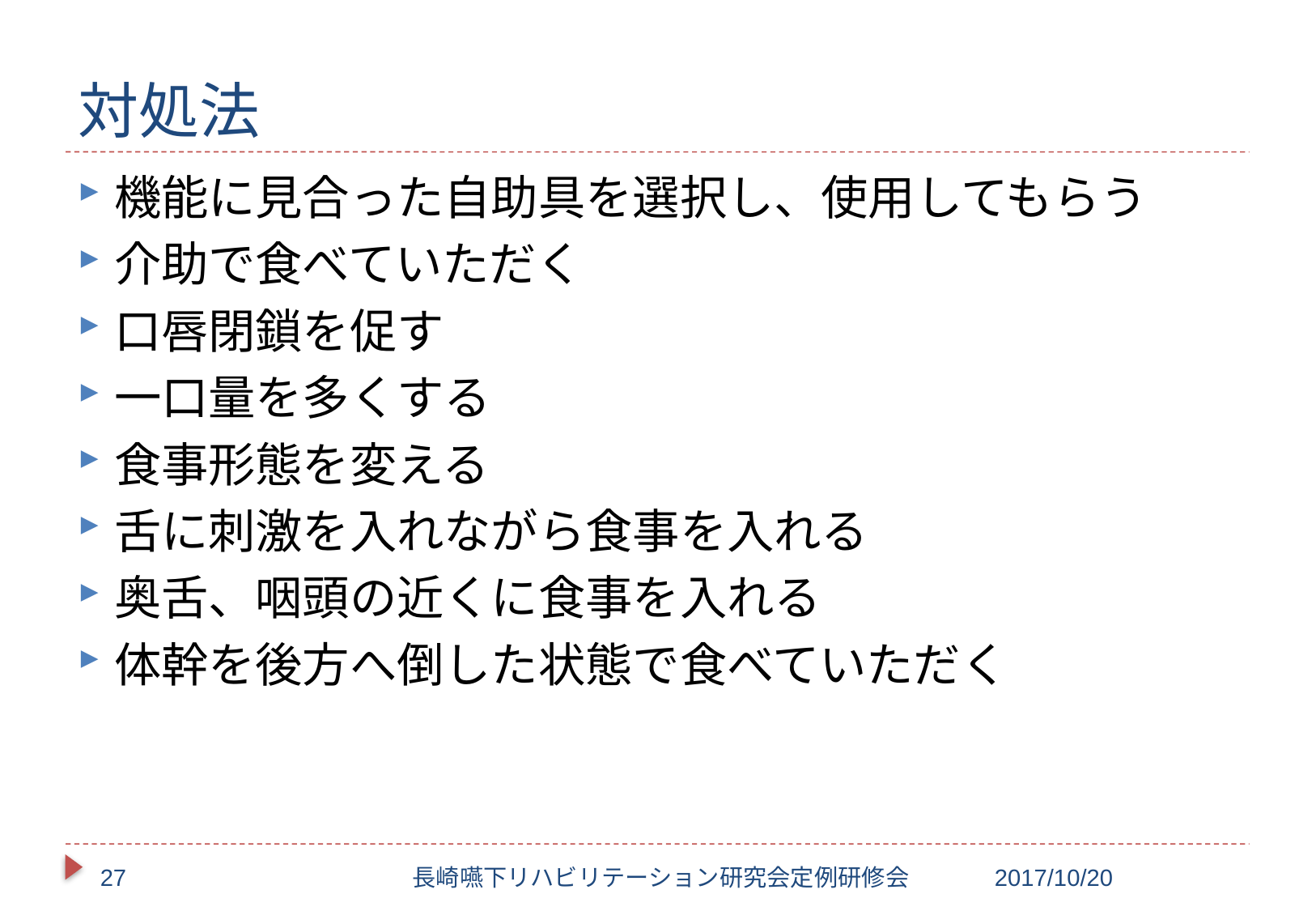

# 対処法
機能に見合った自助具を選択し、使用してもらう
介助で食べていただく
口唇閉鎖を促す
一口量を多くする
食事形態を変える
舌に刺激を入れながら食事を入れる
奥舌、咽頭の近くに食事を入れる
体幹を後方へ倒した状態で食べていただく

27
長崎嚥下リハビリテーション研究会定例研修会
2017/10/20